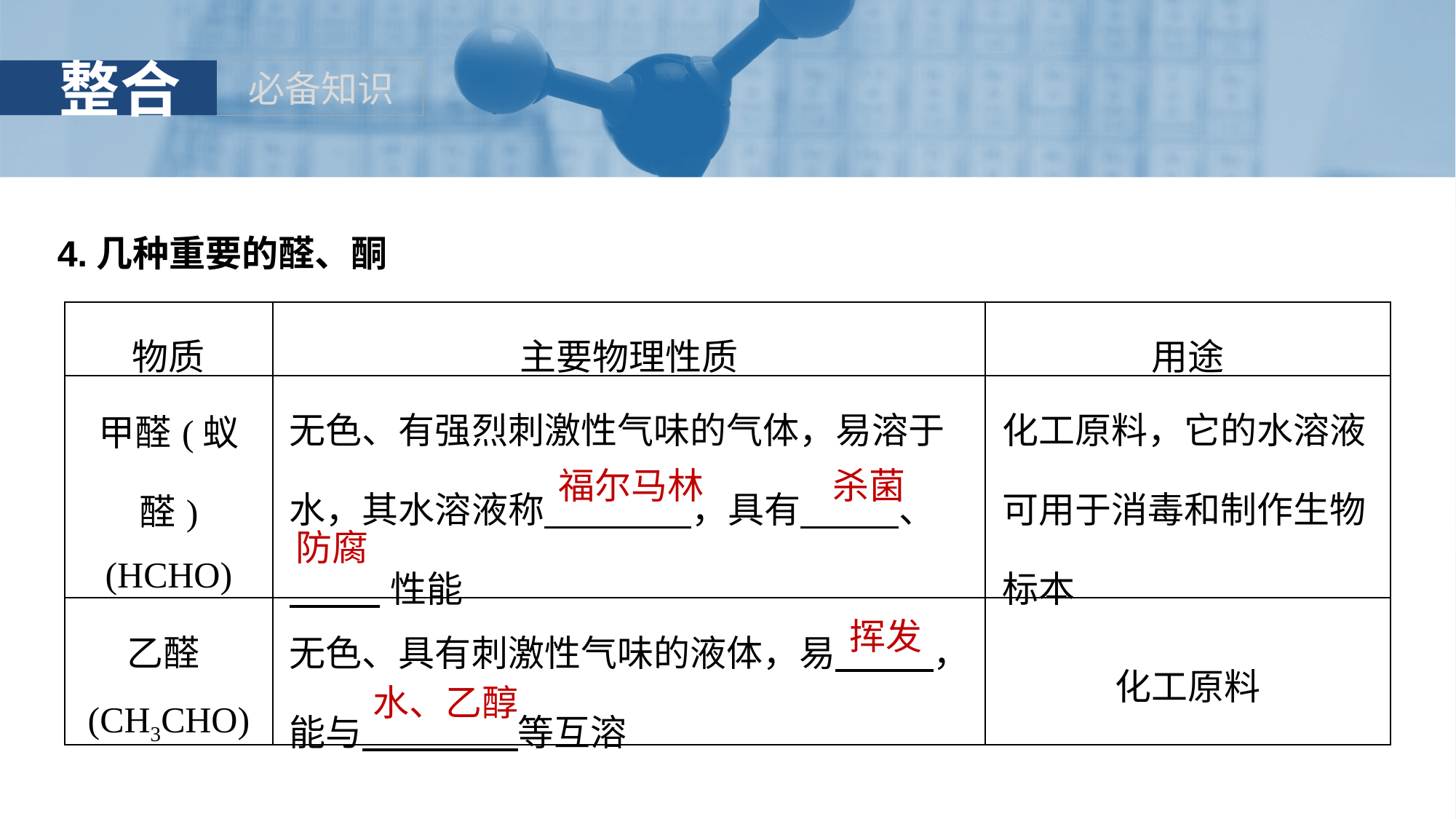

4.几种重要的醛、酮
| 物质 | 主要物理性质 | 用途 |
| --- | --- | --- |
| 甲醛(蚁醛) (HCHO) | 无色、有强烈刺激性气味的气体，易溶于水，其水溶液称 ，具有 、 性能 | 化工原料，它的水溶液可用于消毒和制作生物标本 |
| 乙醛(CH3CHO) | 无色、具有刺激性气味的液体，易 ，能与 等互溶 | 化工原料 |
福尔马林
杀菌
防腐
挥发
水、乙醇